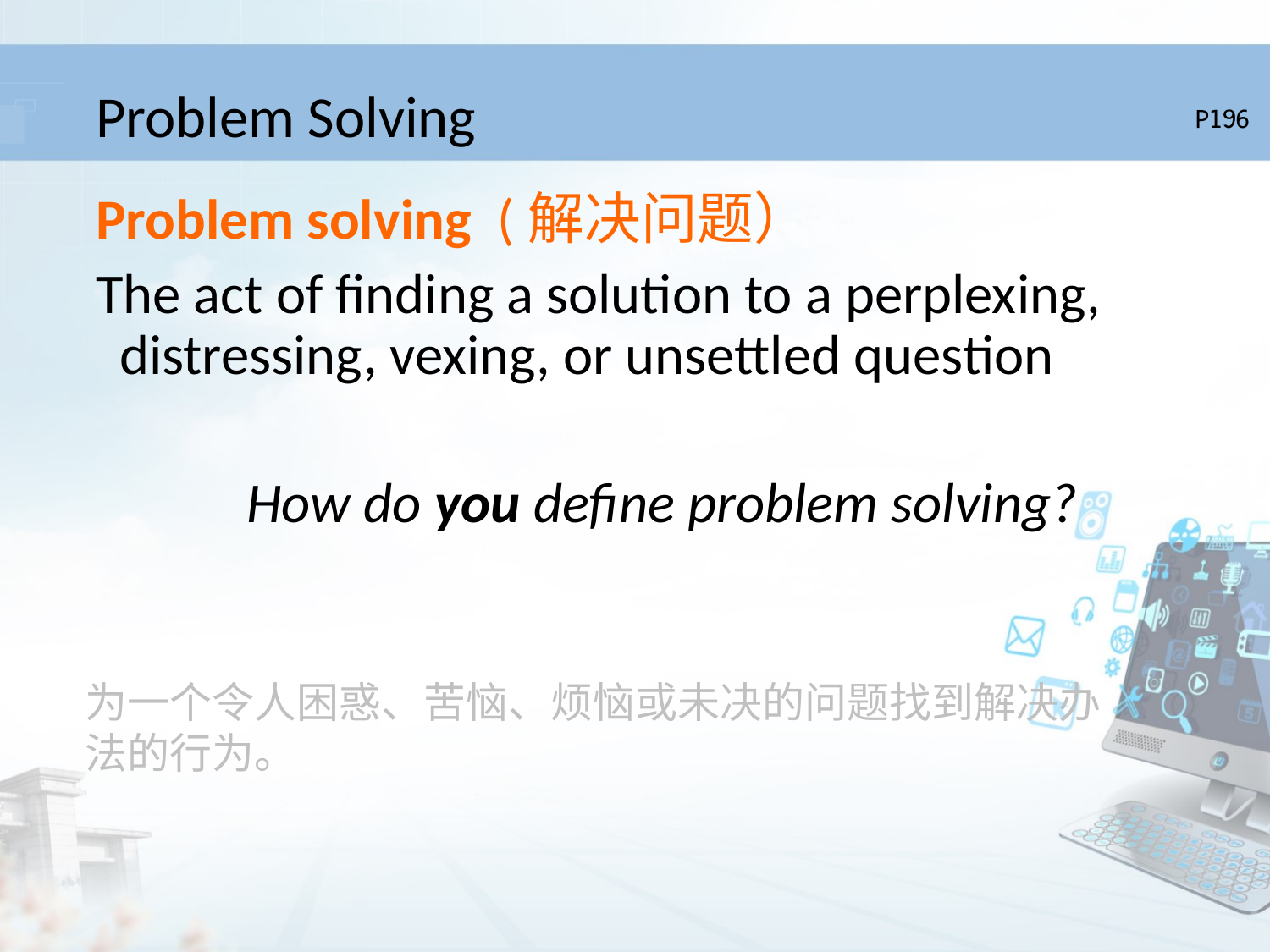

# Problem Solving
P196
Problem solving  (解决问题）
The act of finding a solution to a perplexing, distressing, vexing, or unsettled question

		How do you define problem solving?
为一个令人困惑、苦恼、烦恼或未决的问题找到解决办法的行为。